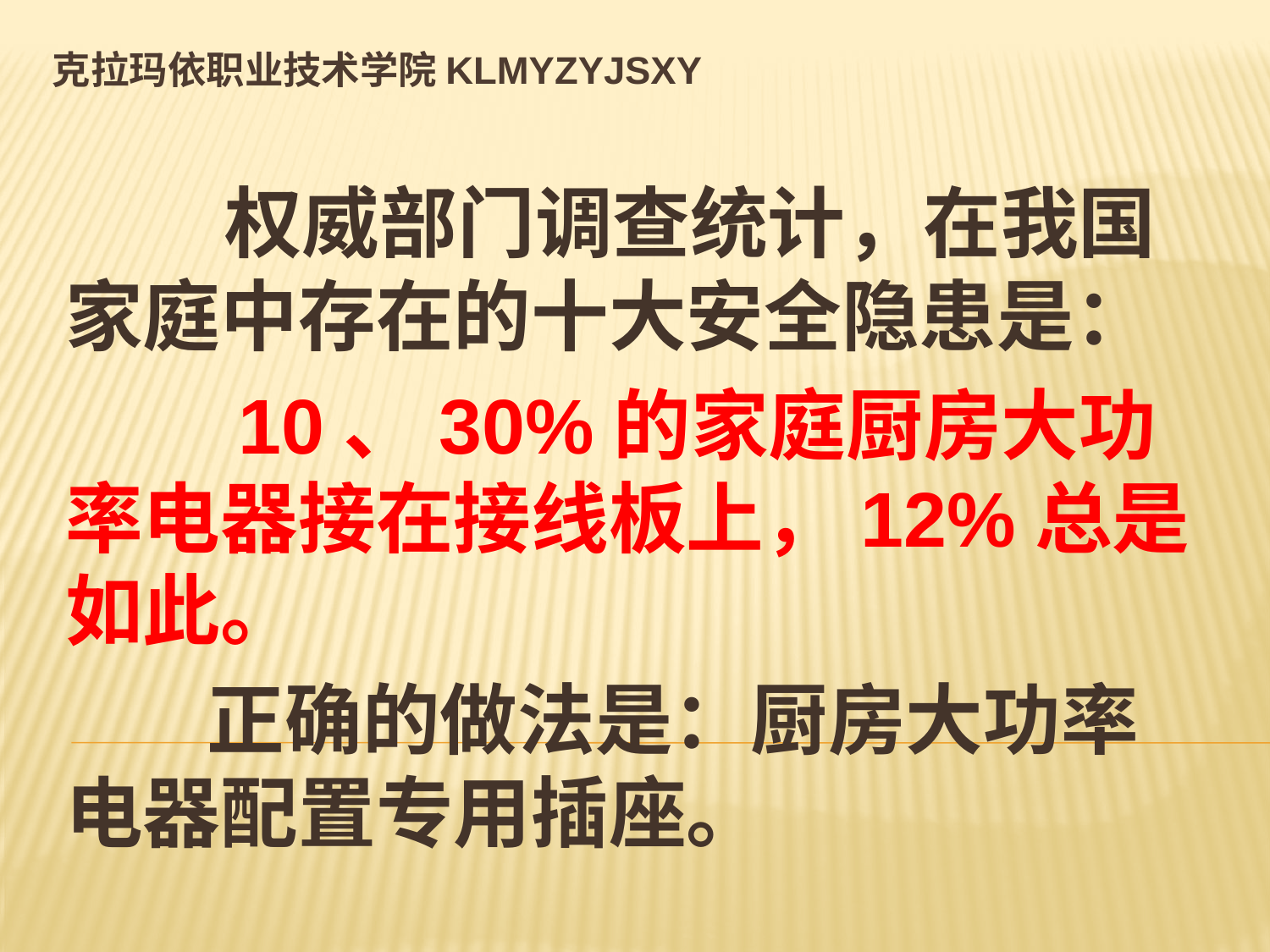

# 克拉玛依职业技术学院klmyzyjsxy
        权威部门调查统计，在我国家庭中存在的十大安全隐患是：
        10、30%的家庭厨房大功率电器接在接线板上，12%总是如此。
       正确的做法是：厨房大功率电器配置专用插座。